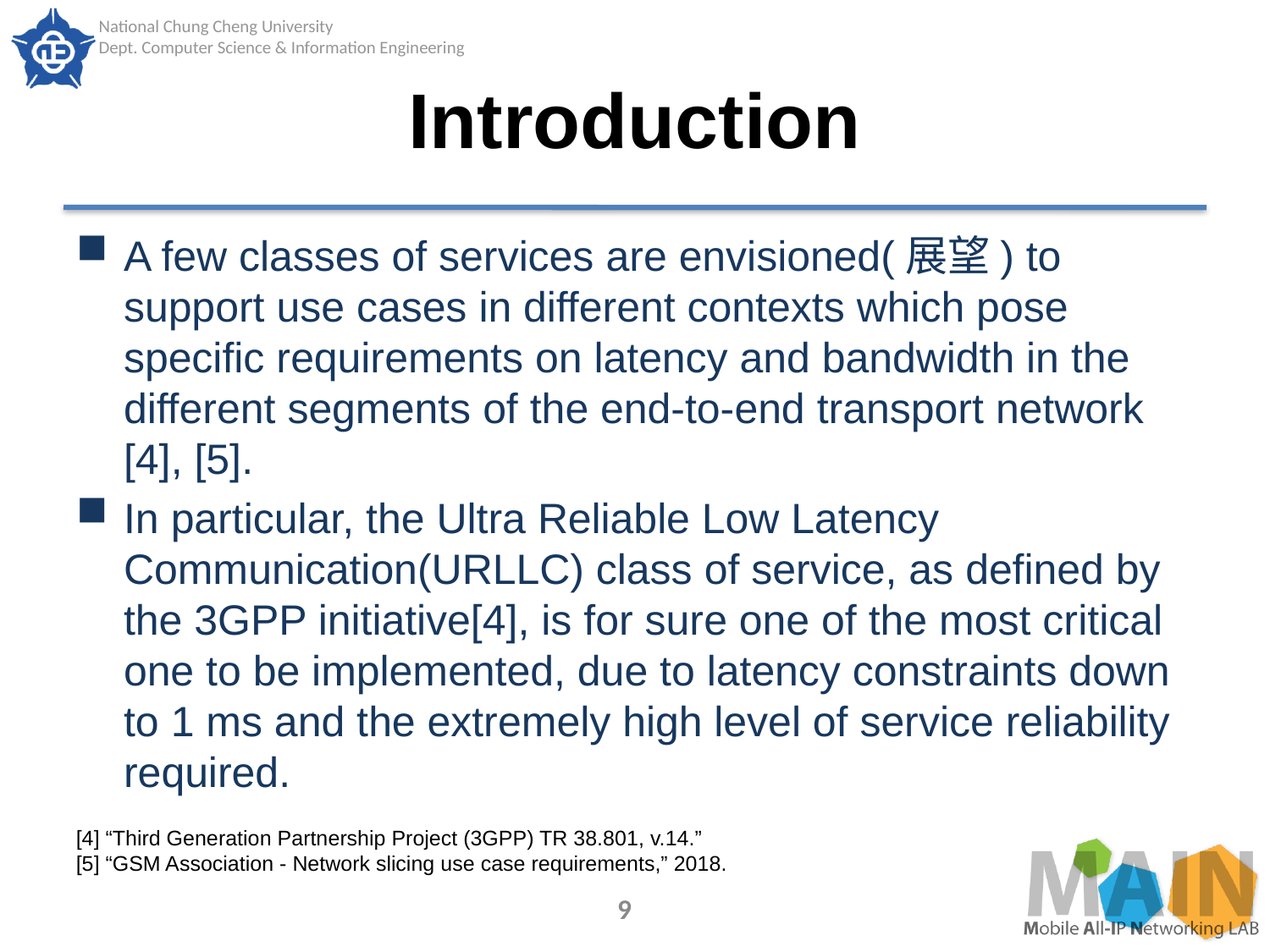

# Introduction
A few classes of services are envisioned(展望) to support use cases in different contexts which pose specific requirements on latency and bandwidth in the different segments of the end-to-end transport network [4], [5].
In particular, the Ultra Reliable Low Latency Communication(URLLC) class of service, as defined by the 3GPP initiative[4], is for sure one of the most critical one to be implemented, due to latency constraints down to 1 ms and the extremely high level of service reliability required.

[4] “Third Generation Partnership Project (3GPP) TR 38.801, v.14.”
[5] “GSM Association - Network slicing use case requirements,” 2018.
9